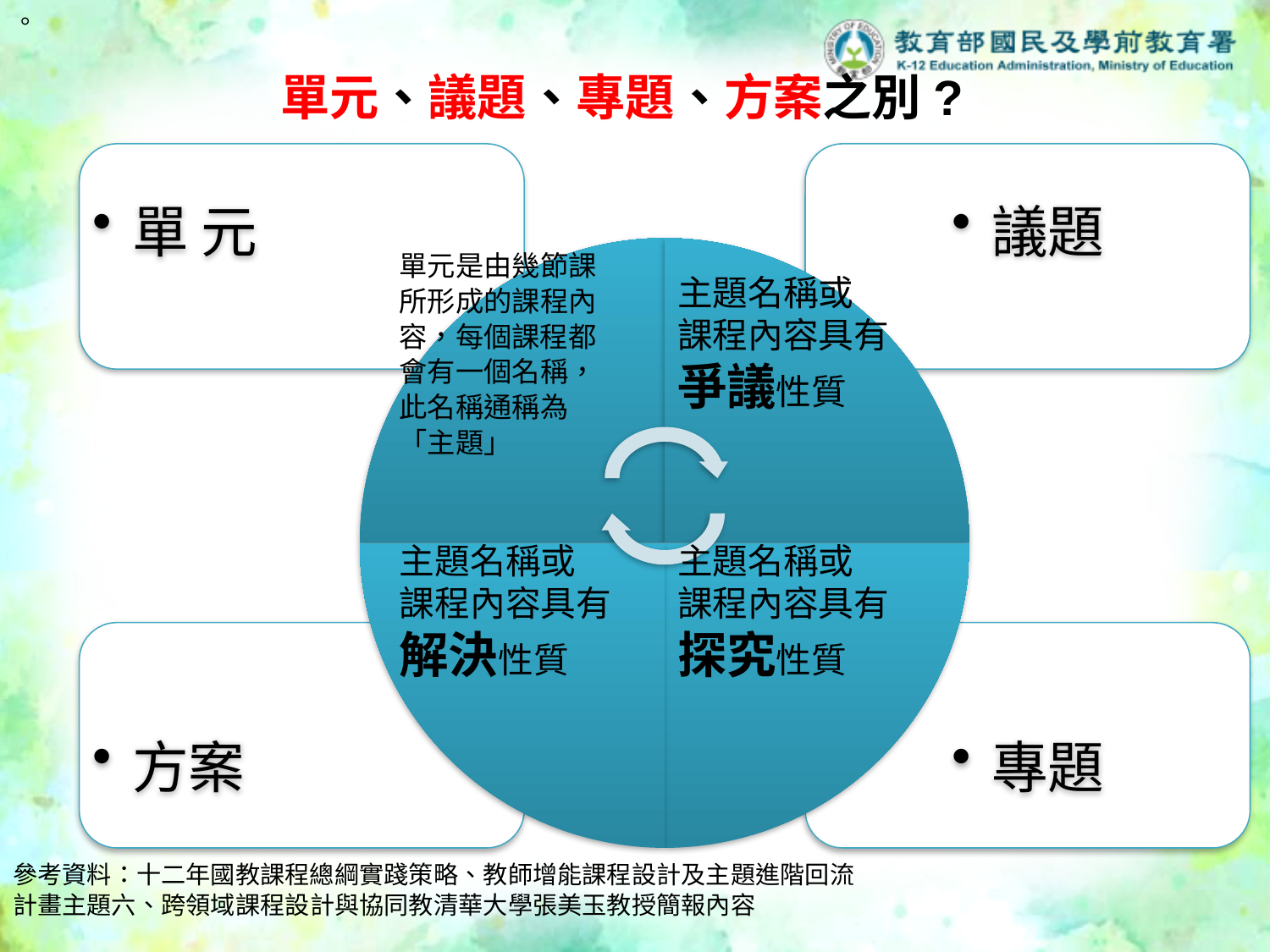

。
單元、議題、專題、方案之別?
單 元
議題
專題
方案
主題名稱或
課程內容具有
爭議性質

單元是由幾節課
所形成的課程內
容，每個課程都
會有一個名稱，
此名稱通稱為
「主題」

主題名稱或
課程內容具有
解決性質

主題名稱或
課程內容具有
探究性質

參考資料：十二年國教課程總綱實踐策略、教師增能課程設計及主題進階回流
計畫主題六、跨領域課程設計與協同教清華大學張美玉教授簡報內容